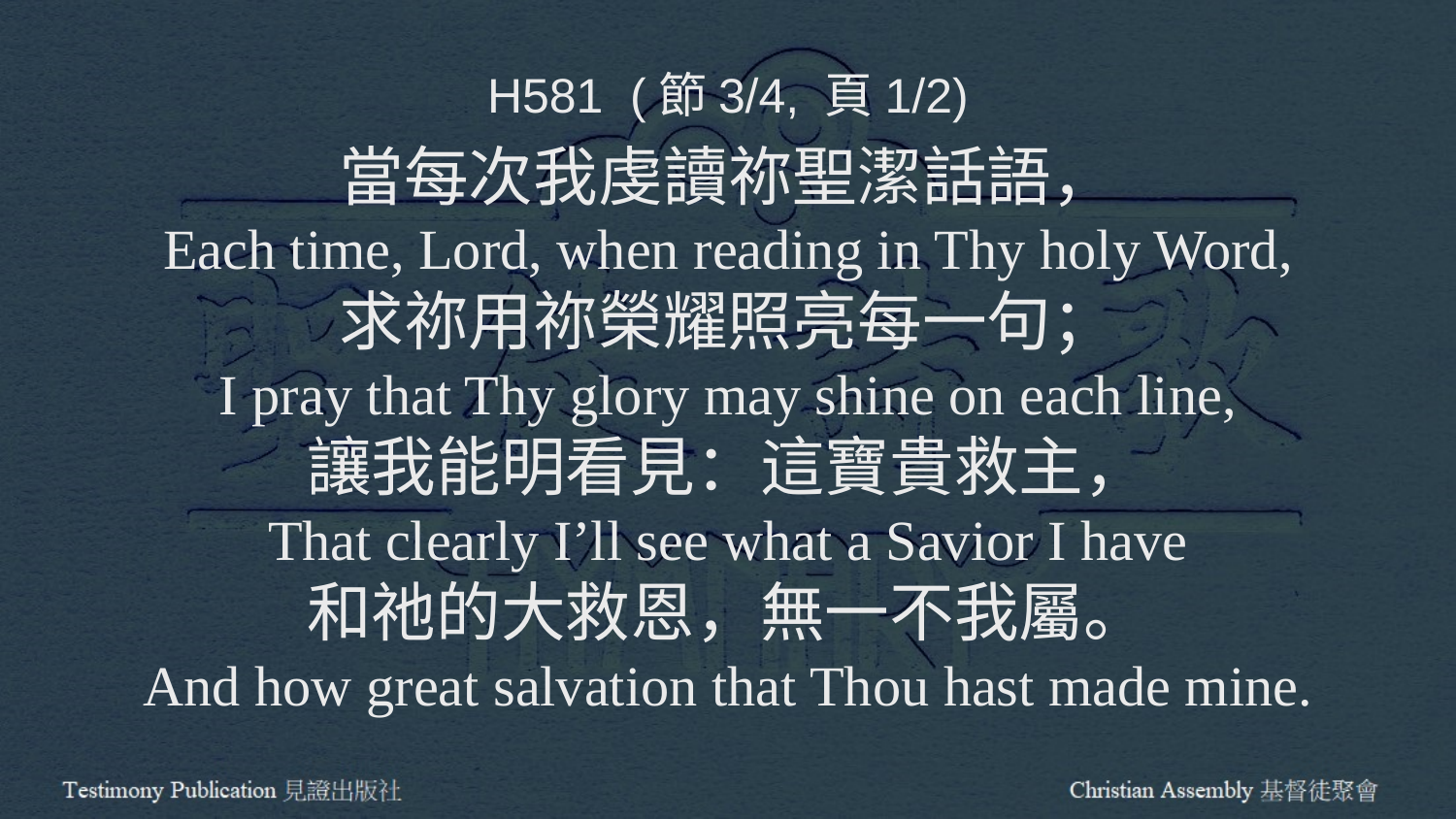

H581  (節3/4, 頁1/2)
當每次我虔讀祢聖潔話語，
Each time, Lord, when reading in Thy holy Word,
求祢用祢榮耀照亮每一句；
I pray that Thy glory may shine on each line,
讓我能明看見：這寶貴救主，
That clearly I’ll see what a Savior I have
和祂的大救恩，無一不我屬。
And how great salvation that Thou hast made mine.